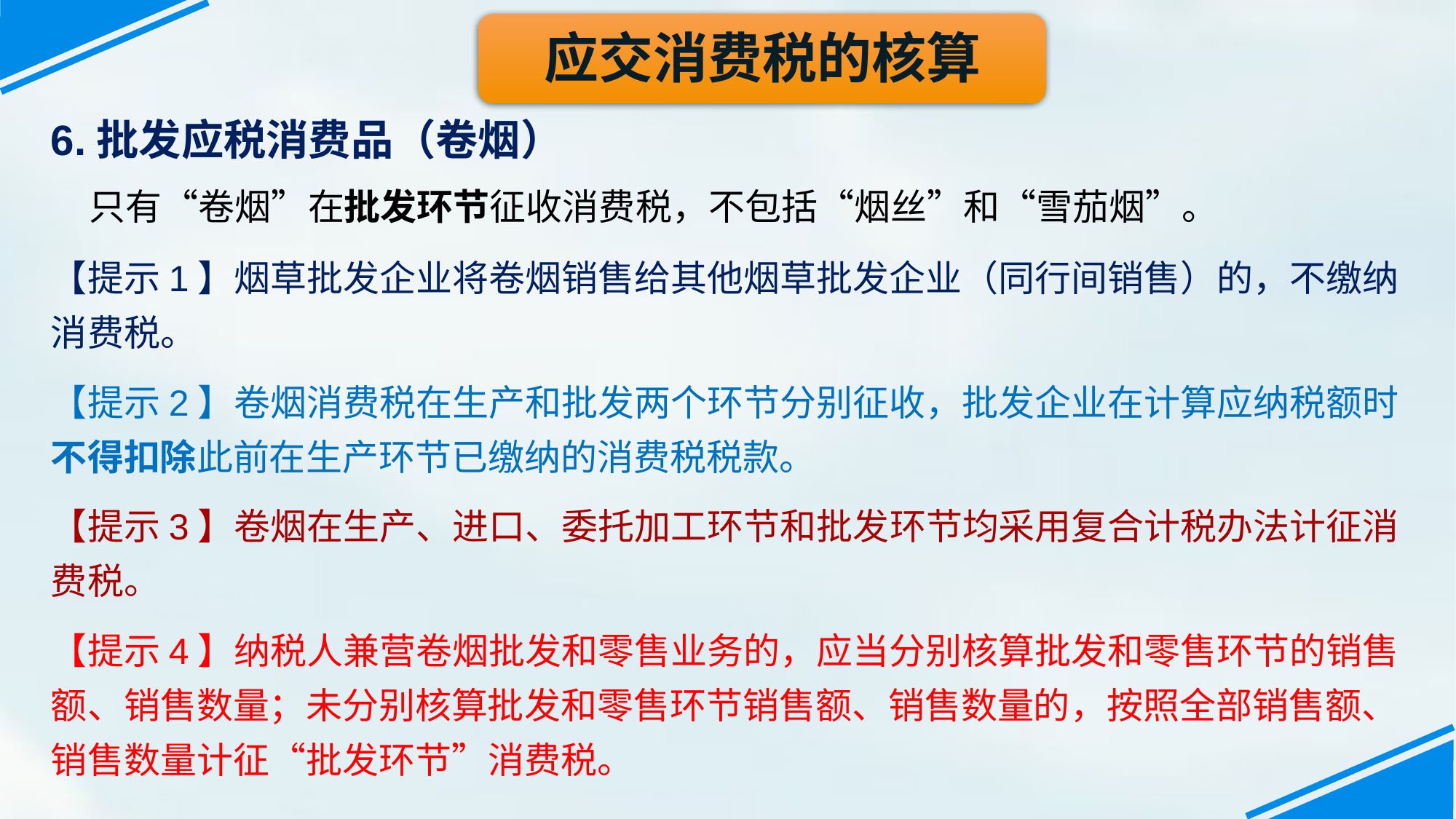

应交消费税的核算
6.批发应税消费品（卷烟）
   只有“卷烟”在批发环节征收消费税，不包括“烟丝”和“雪茄烟”。
【提示1】烟草批发企业将卷烟销售给其他烟草批发企业（同行间销售）的，不缴纳消费税。
【提示2】卷烟消费税在生产和批发两个环节分别征收，批发企业在计算应纳税额时不得扣除此前在生产环节已缴纳的消费税税款。
【提示3】卷烟在生产、进口、委托加工环节和批发环节均采用复合计税办法计征消费税。
【提示4】纳税人兼营卷烟批发和零售业务的，应当分别核算批发和零售环节的销售额、销售数量；未分别核算批发和零售环节销售额、销售数量的，按照全部销售额、销售数量计征“批发环节”消费税。